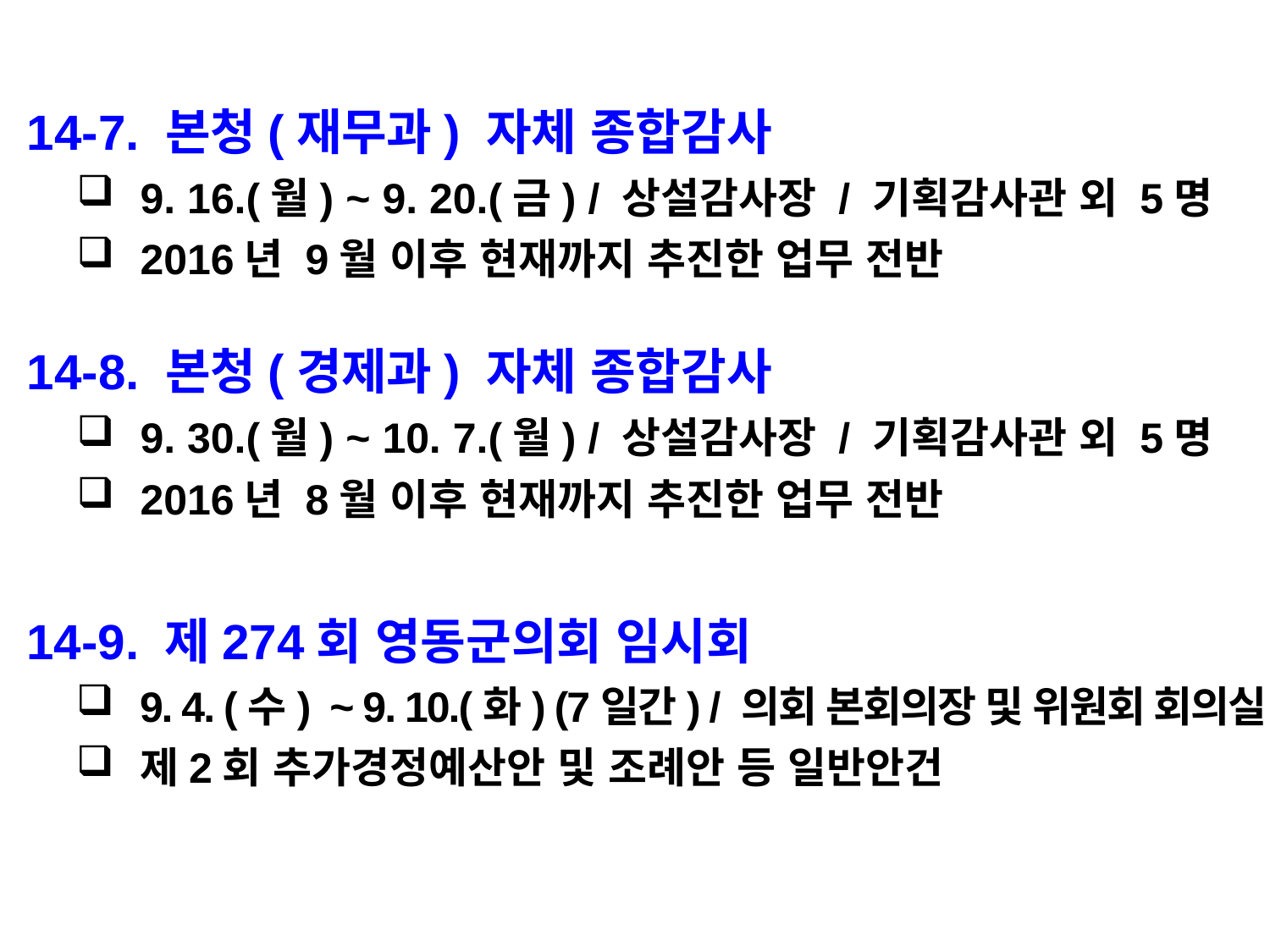

14-7. 본청(재무과) 자체 종합감사
9. 16.(월) ~ 9. 20.(금) / 상설감사장 / 기획감사관 외 5명
2016년 9월 이후 현재까지 추진한 업무 전반

 14-8. 본청(경제과) 자체 종합감사
9. 30.(월) ~ 10. 7.(월) / 상설감사장 / 기획감사관 외 5명
2016년 8월 이후 현재까지 추진한 업무 전반

 14-9. 제274회 영동군의회 임시회
9. 4. (수)  ~ 9. 10.(화) (7일간) / 의회 본회의장 및 위원회 회의실
제2회 추가경정예산안 및 조례안 등 일반안건